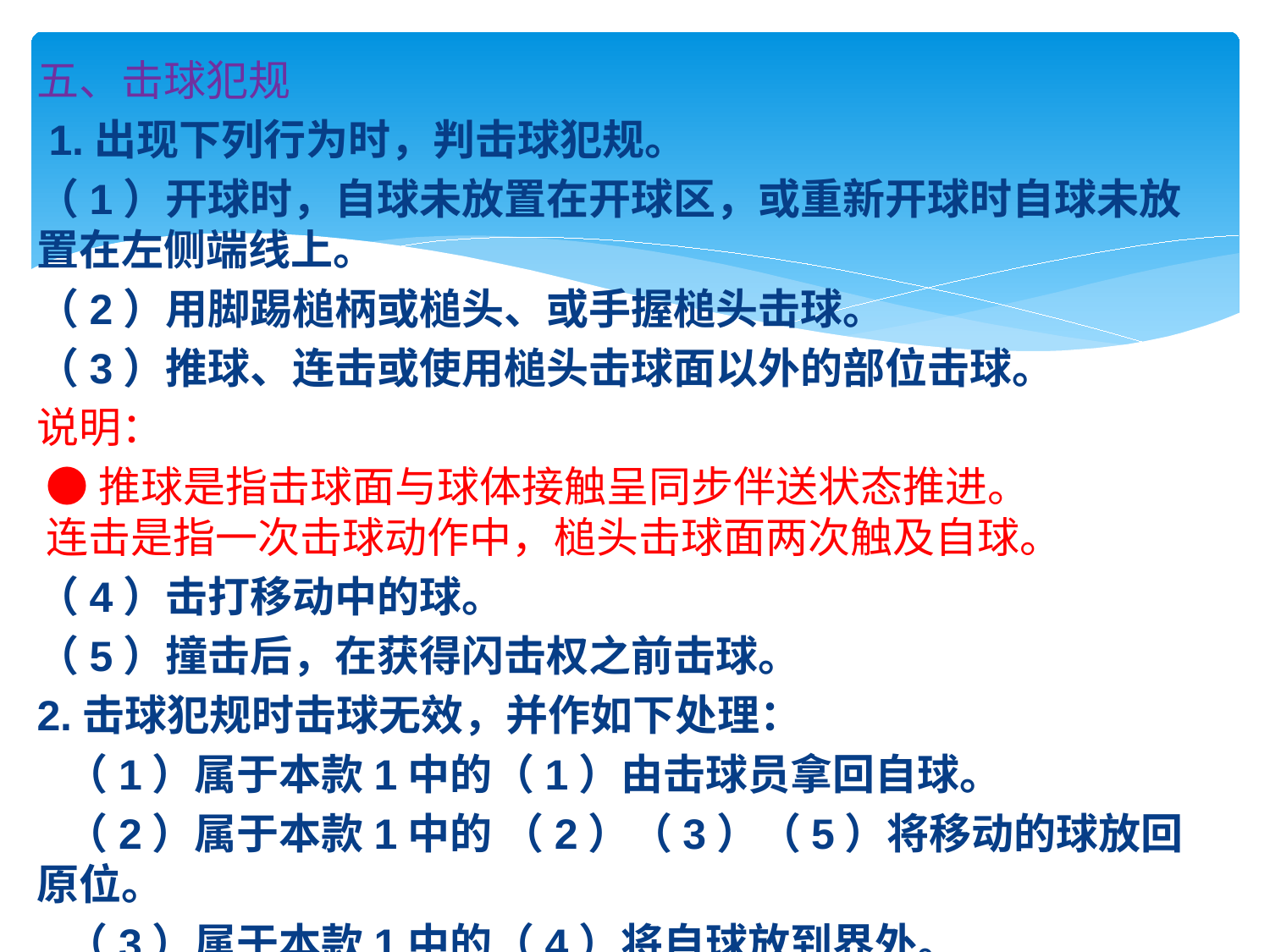

五、击球犯规
 1.出现下列行为时，判击球犯规。
（1）开球时，自球未放置在开球区，或重新开球时自球未放置在左侧端线上。
（2）用脚踢槌柄或槌头、或手握槌头击球。
（3）推球、连击或使用槌头击球面以外的部位击球。
说明：
 ●推球是指击球面与球体接触呈同步伴送状态推进。
 连击是指一次击球动作中，槌头击球面两次触及自球。
（4）击打移动中的球。
（5）撞击后，在获得闪击权之前击球。
2.击球犯规时击球无效，并作如下处理：
  （1）属于本款1中的（1）由击球员拿回自球。
  （2）属于本款1中的 （2）（3）（5）将移动的球放回原位。
  （3）属于本款1中的（4）将自球放到界外。